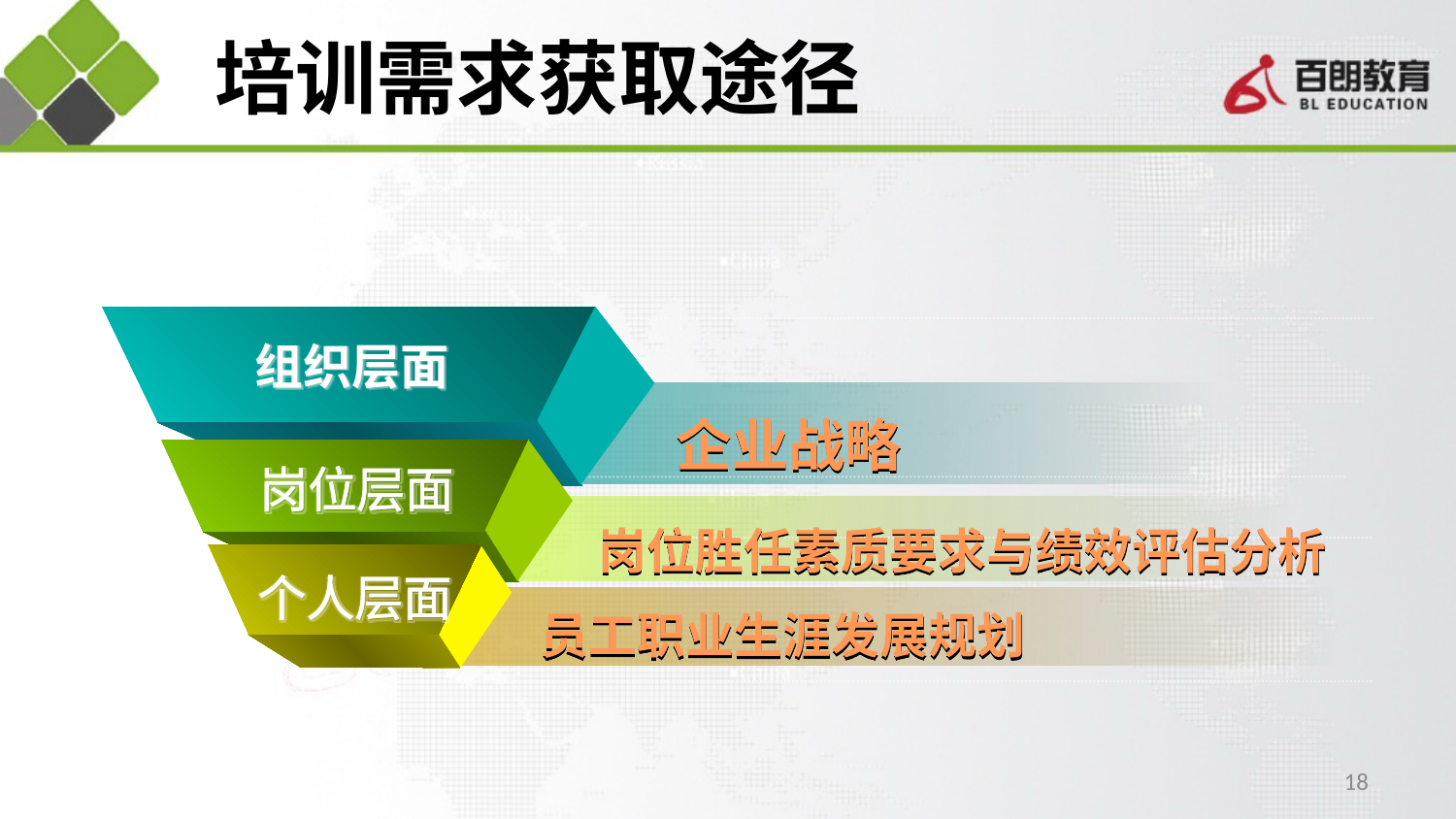

# 培训需求获取途径

组织层面

企业战略
岗位层面

岗位胜任素质要求与绩效评估分析

个人层面

员工职业生涯发展规划

18